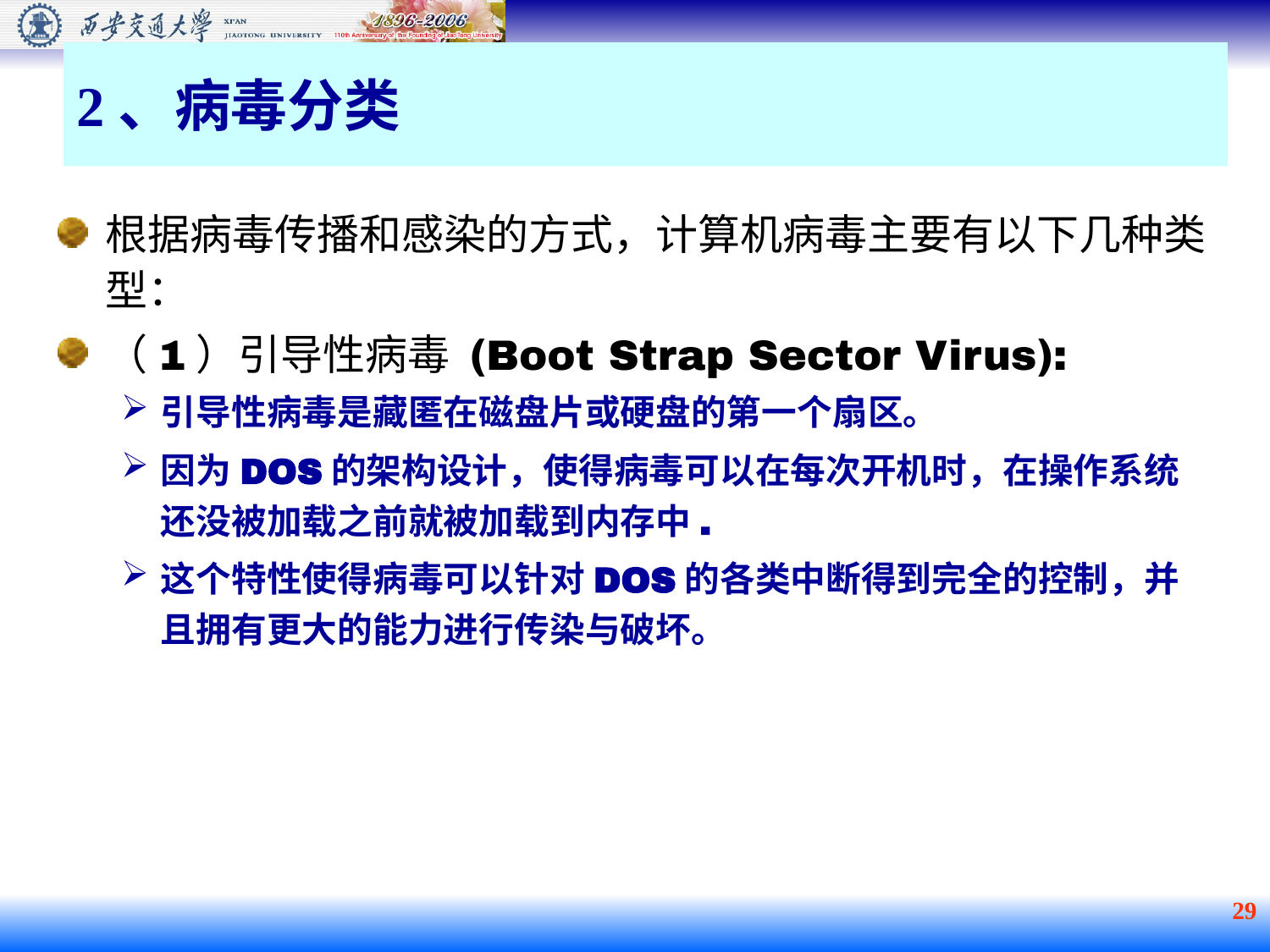

# 2、病毒分类
根据病毒传播和感染的方式，计算机病毒主要有以下几种类型：
（1）引导性病毒 (Boot Strap Sector Virus):
引导性病毒是藏匿在磁盘片或硬盘的第一个扇区。
因为DOS的架构设计，使得病毒可以在每次开机时，在操作系统还没被加载之前就被加载到内存中.
这个特性使得病毒可以针对DOS的各类中断得到完全的控制，并且拥有更大的能力进行传染与破坏。
29